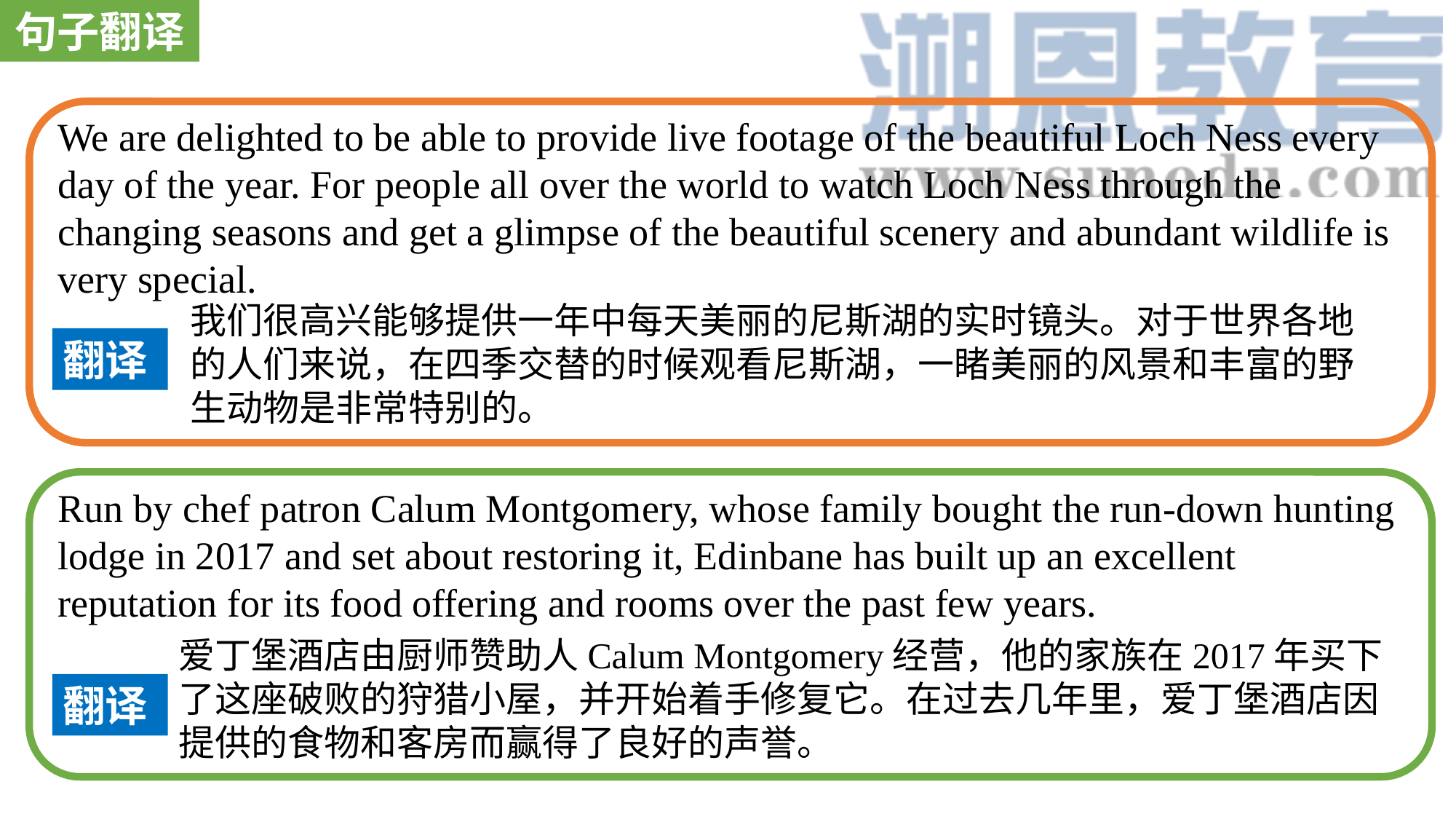

句子翻译

We are delighted to be able to provide live footage of the beautiful Loch Ness every day of the year. For people all over the world to watch Loch Ness through the changing seasons and get a glimpse of the beautiful scenery and abundant wildlife is very special.
我们很高兴能够提供一年中每天美丽的尼斯湖的实时镜头。对于世界各地的人们来说，在四季交替的时候观看尼斯湖，一睹美丽的风景和丰富的野生动物是非常特别的。
翻译

Run by chef patron Calum Montgomery, whose family bought the run-down hunting lodge in 2017 and set about restoring it, Edinbane has built up an excellent reputation for its food offering and rooms over the past few years.
爱丁堡酒店由厨师赞助人Calum Montgomery经营，他的家族在2017年买下了这座破败的狩猎小屋，并开始着手修复它。在过去几年里，爱丁堡酒店因提供的食物和客房而赢得了良好的声誉。
翻译